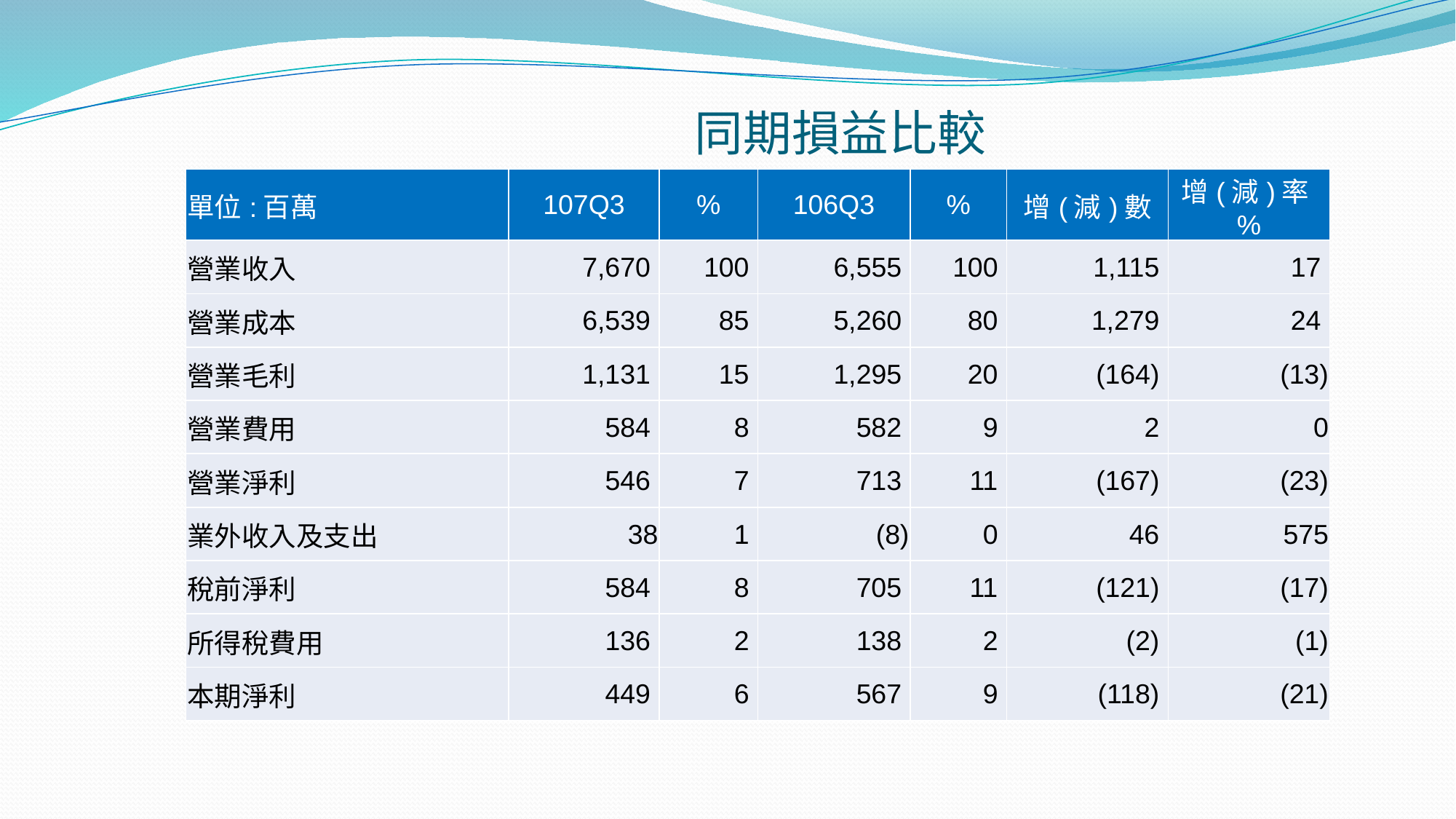

# 同期損益比較
| 單位:百萬 | 107Q3 | % | 106Q3 | % | 增(減)數 | 增(減)率% |
| --- | --- | --- | --- | --- | --- | --- |
| 營業收入 | 7,670 | 100 | 6,555 | 100 | 1,115 | 17 |
| 營業成本 | 6,539 | 85 | 5,260 | 80 | 1,279 | 24 |
| 營業毛利 | 1,131 | 15 | 1,295 | 20 | (164) | (13) |
| 營業費用 | 584 | 8 | 582 | 9 | 2 | 0 |
| 營業淨利 | 546 | 7 | 713 | 11 | (167) | (23) |
| 業外收入及支出 | 38 | 1 | (8) | 0 | 46 | 575 |
| 稅前淨利 | 584 | 8 | 705 | 11 | (121) | (17) |
| 所得稅費用 | 136 | 2 | 138 | 2 | (2) | (1) |
| 本期淨利 | 449 | 6 | 567 | 9 | (118) | (21) |